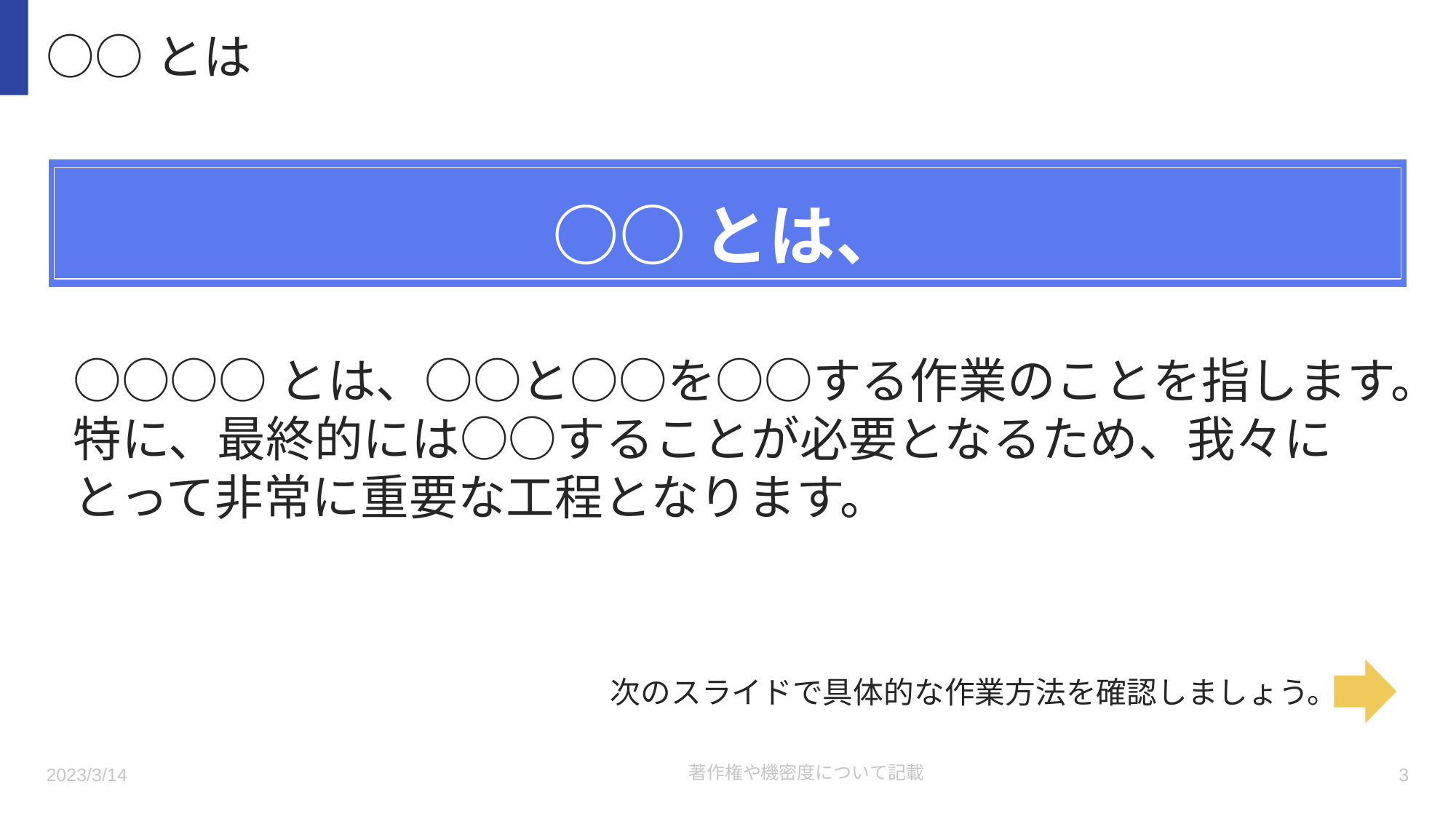

# ○○とは

○○とは、
○○○○とは、○○と○○を○○する作業のことを指します。
特に、最終的には○○することが必要となるため、我々にとって非常に重要な工程となります。

次のスライドで具体的な作業方法を確認しましょう。
2023/3/14
著作権や機密度について記載
3